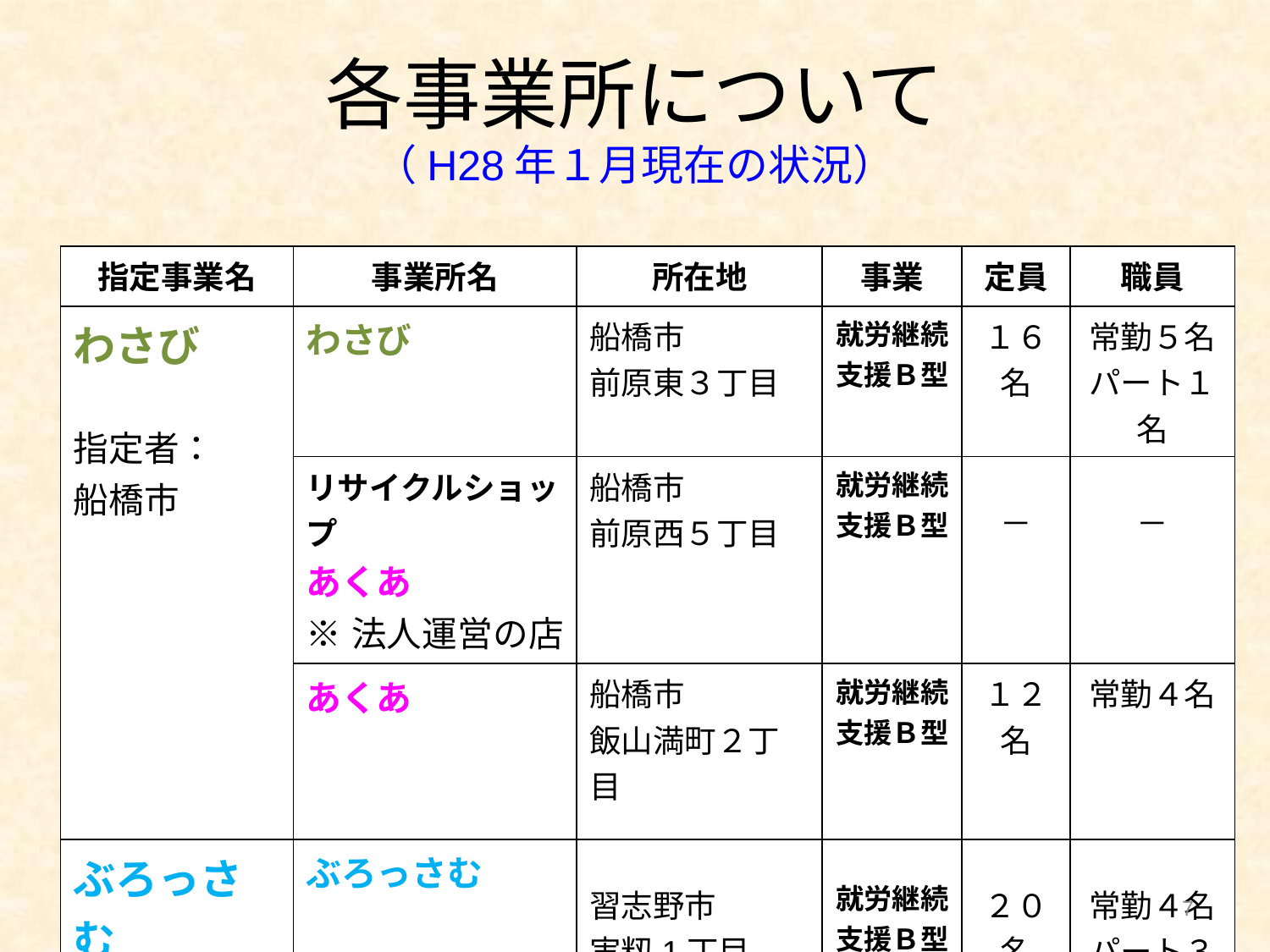

# 各事業所について （H28年１月現在の状況）

| 指定事業名 | 事業所名 | 所在地 | 事業 | 定員 | 職員 |
| --- | --- | --- | --- | --- | --- |
| わさび 指定者： 船橋市 | わさび | 船橋市 前原東３丁目 | 就労継続支援Ｂ型 | １６名 | 常勤５名 パート１名 |
|  | リサイクルショップ あくあ ※法人運営の店 | 船橋市 前原西５丁目 | 就労継続支援Ｂ型 | － | － |
|  | あくあ | 船橋市 飯山満町２丁目 | 就労継続支援Ｂ型 | １２名 | 常勤４名 |
| ぶろっさむ 指定者： 千葉県 | ぶろっさむ | 習志野市 実籾1丁目 | 就労継続支援Ｂ型 | ２０名 | 常勤４名 パート３名 |
7